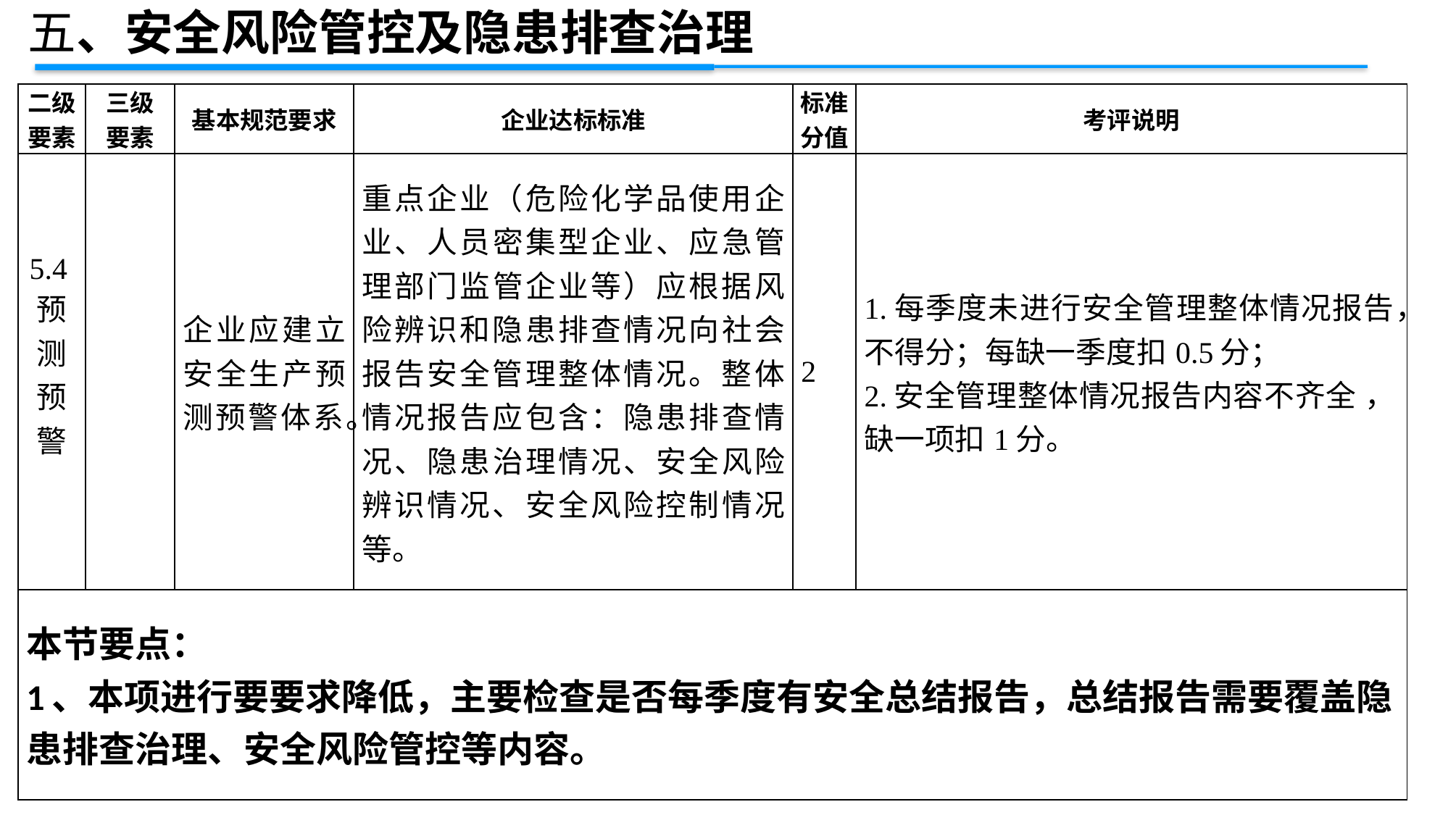

五、安全风险管控及隐患排查治理

| 二级 要素 | 三级 要素 | 基本规范要求 | 企业达标标准 | 标准 分值 | 考评说明 |
| --- | --- | --- | --- | --- | --- |
| 5.4预测预警 |  | 企业应建立安全生产预测预警体系。 | 重点企业（危险化学品使用企业、人员密集型企业、应急管理部门监管企业等）应根据风险辨识和隐患排查情况向社会报告安全管理整体情况。整体情况报告应包含：隐患排查情况、隐患治理情况、安全风险辨识情况、安全风险控制情况等。 | 2 | 1.每季度未进行安全管理整体情况报告，不得分；每缺一季度扣0.5分； 2.安全管理整体情况报告内容不齐全 ，缺一项扣1分。 |
| 本节要点： 1、本项进行要要求降低，主要检查是否每季度有安全总结报告，总结报告需要覆盖隐患排查治理、安全风险管控等内容。 |  |  |  |  |  |